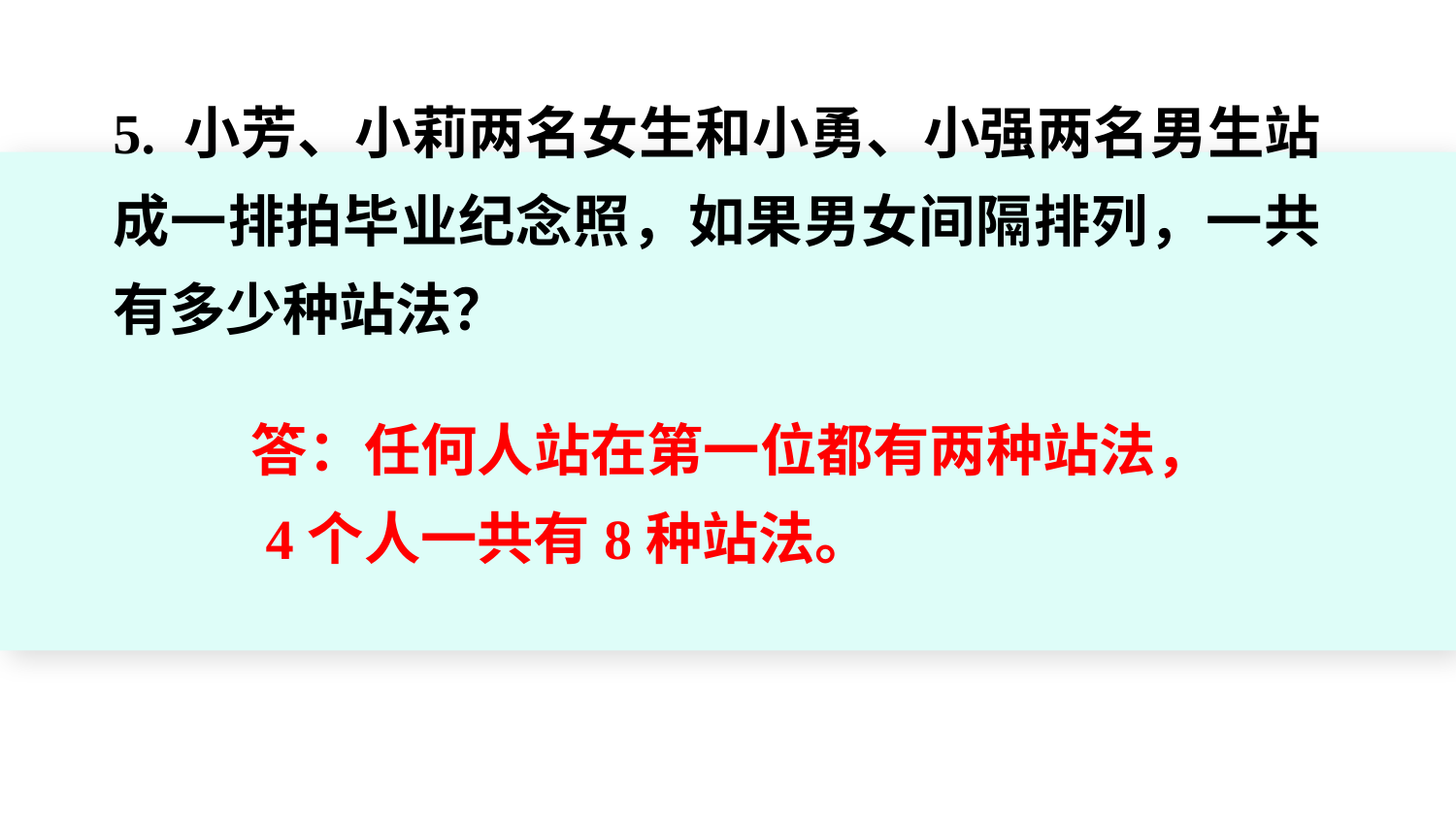

5. 小芳、小莉两名女生和小勇、小强两名男生站成一排拍毕业纪念照，如果男女间隔排列，一共有多少种站法？
答：任何人站在第一位都有两种站法，
 4个人一共有8种站法。